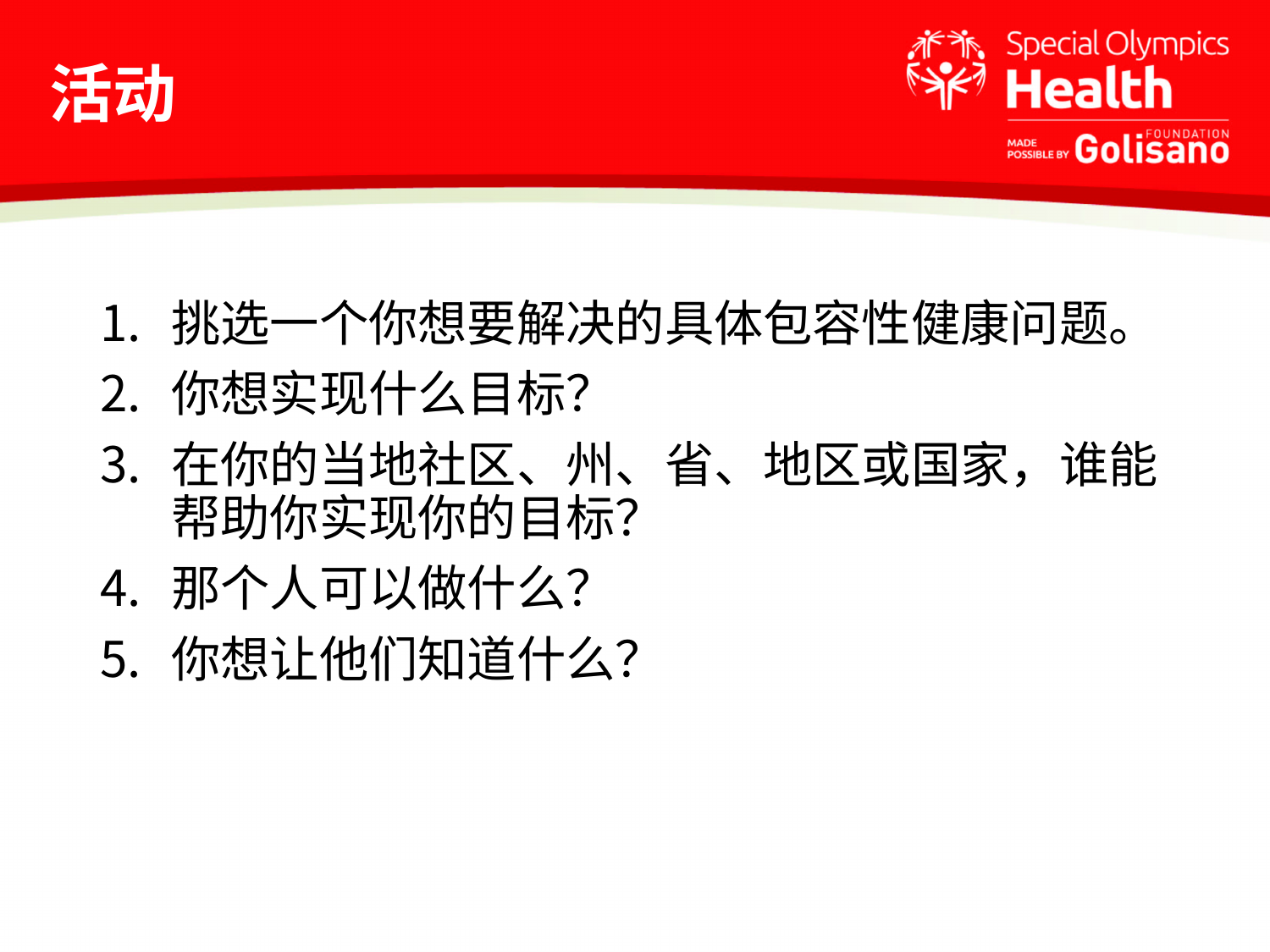

# 活动
挑选一个你想要解决的具体包容性健康问题。
你想实现什么目标？
在你的当地社区、州、省、地区或国家，谁能帮助你实现你的目标？
那个人可以做什么？
你想让他们知道什么？